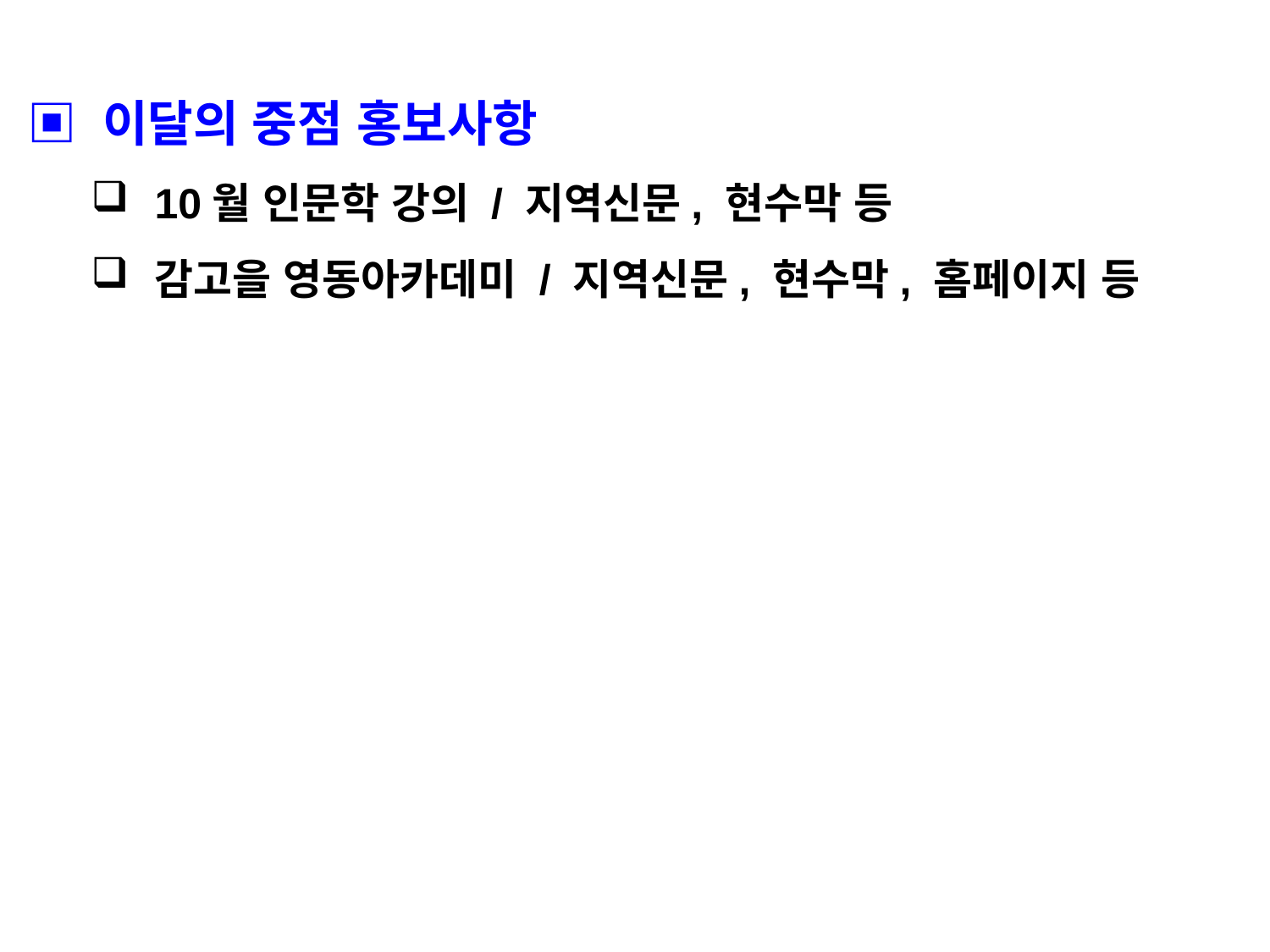

▣ 이달의 중점 홍보사항
10월 인문학 강의 / 지역신문, 현수막 등
감고을 영동아카데미 / 지역신문, 현수막, 홈페이지 등